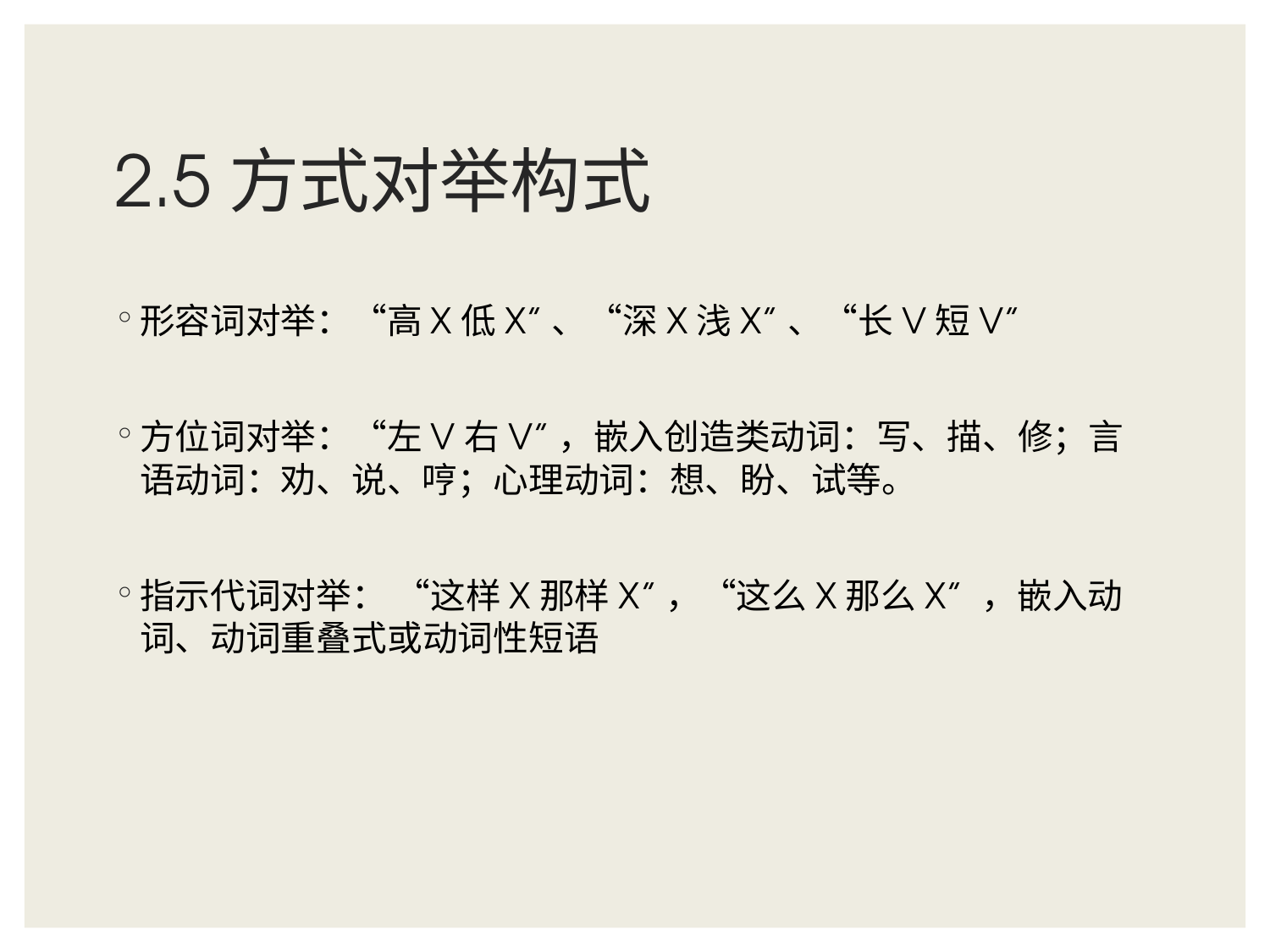

# 2.5方式对举构式
形容词对举：“高X低X”、“深X浅X”、“长V短V”

方位词对举：“左V右V”，嵌入创造类动词：写、描、修；言语动词：劝、说、哼；心理动词：想、盼、试等。

指示代词对举： “这样X那样X”，“这么X那么X” ，嵌入动词、动词重叠式或动词性短语